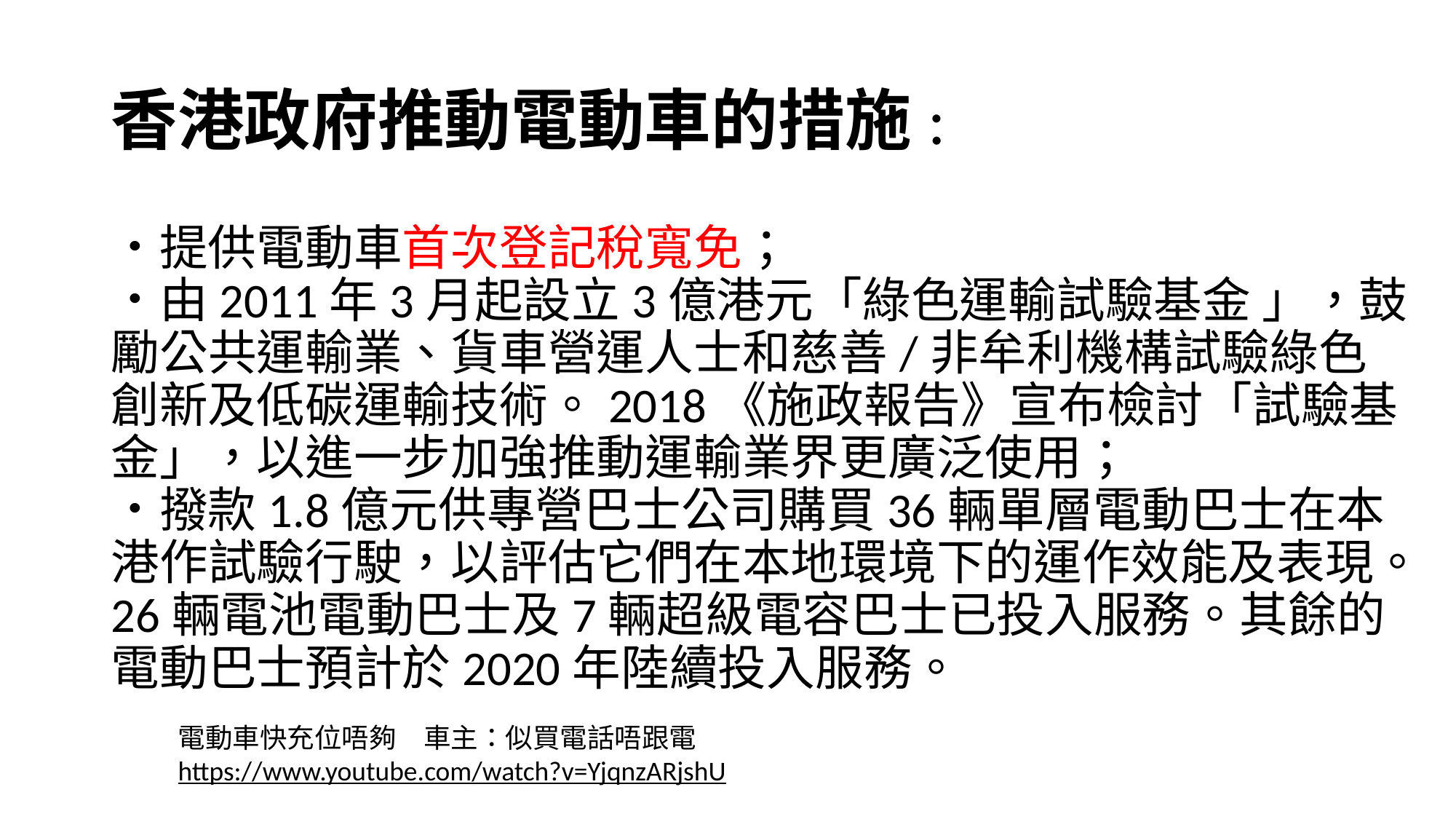

# 香港政府推動電動車的措施:
．提供電動車首次登記稅寬免；
．由2011年3月起設立3億港元「綠色運輸試驗基金 」，鼓勵公共運輸業、貨車營運人士和慈善/非牟利機構試驗綠色創新及低碳運輸技術。2018《施政報告》宣布檢討「試驗基金」，以進一步加強推動運輸業界更廣泛使用；
．撥款1.8億元供專營巴士公司購買36輛單層電動巴士在本港作試驗行駛，以評估它們在本地環境下的運作效能及表現。26輛電池電動巴士及7輛超級電容巴士已投入服務。其餘的電動巴士預計於2020年陸續投入服務。
電動車快充位唔夠　車主：似買電話唔跟電
https://www.youtube.com/watch?v=YjqnzARjshU